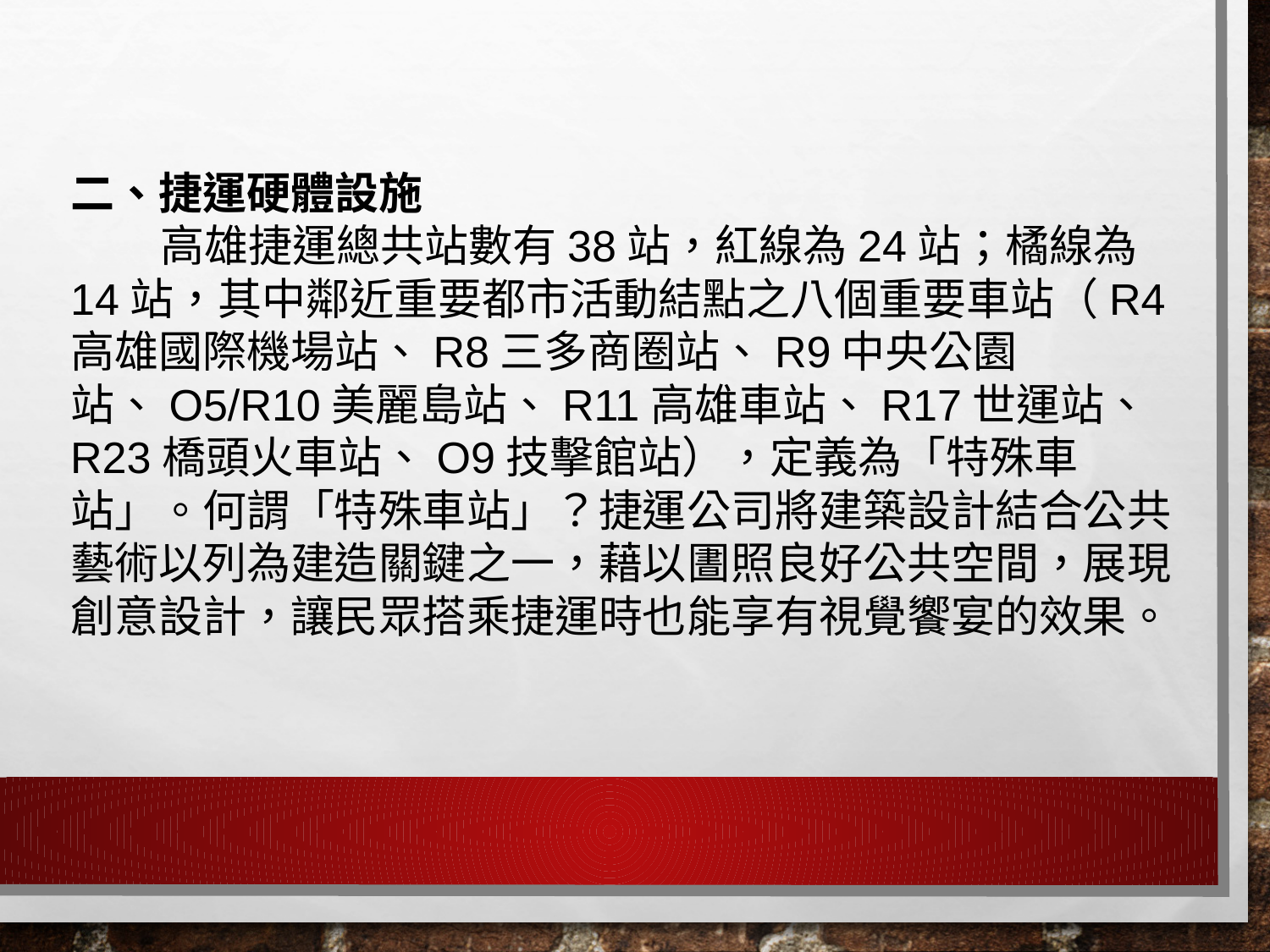

二、捷運硬體設施
        高雄捷運總共站數有38站，紅線為24站；橘線為14站，其中鄰近重要都市活動結點之八個重要車站（R4高雄國際機場站、R8三多商圈站、R9中央公園站、O5/R10美麗島站、R11高雄車站、R17世運站、R23橋頭火車站、O9技擊館站），定義為「特殊車站」。何謂「特殊車站」？捷運公司將建築設計結合公共藝術以列為建造關鍵之一，藉以圕照良好公共空間，展現創意設計，讓民眾搭乘捷運時也能享有視覺饗宴的效果。